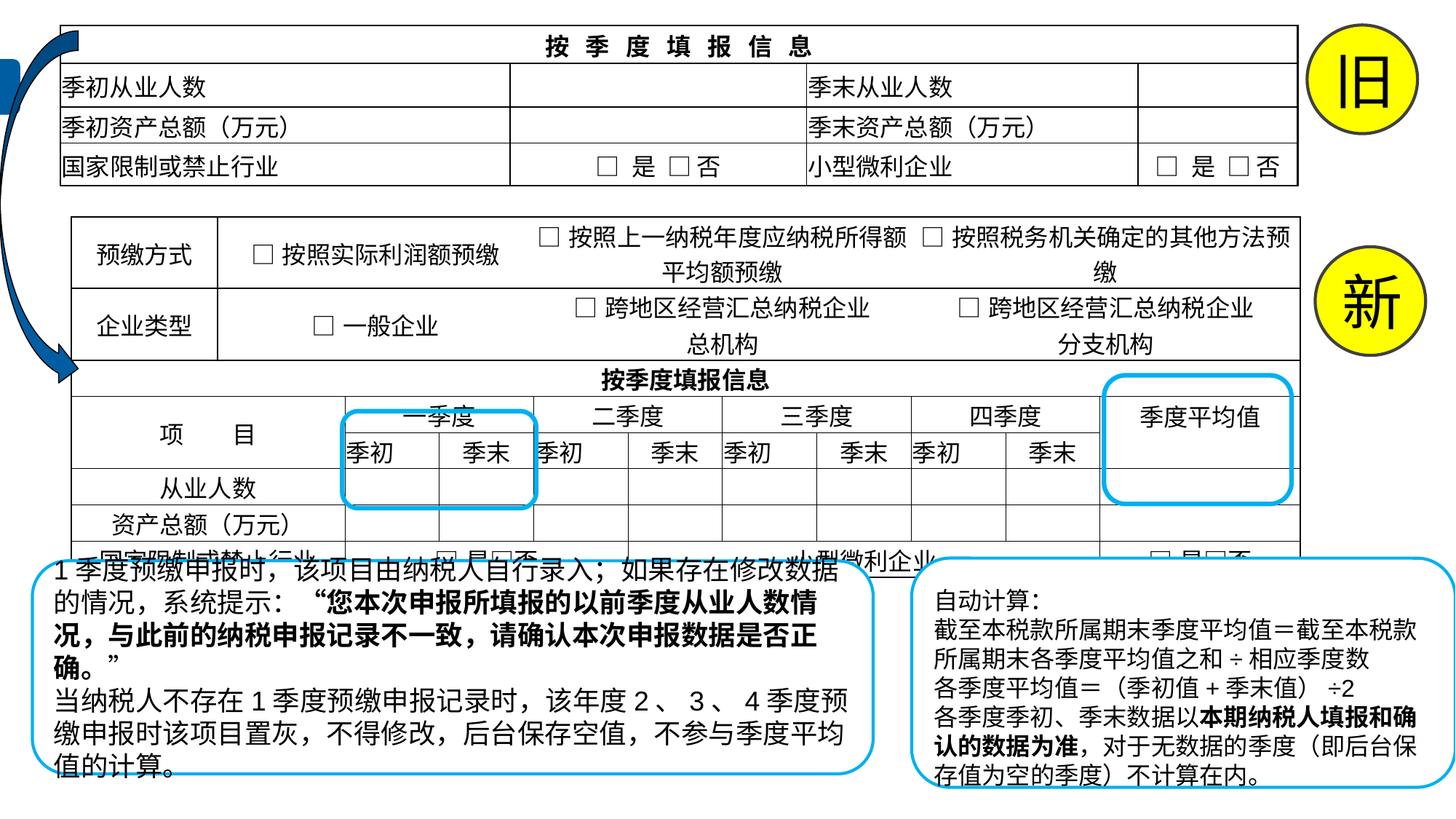

旧
| 按 季 度 填 报 信 息 |  |  |  |
| --- | --- | --- | --- |
| 季初从业人数 |  | 季末从业人数 |  |
| 季初资产总额（万元） |  | 季末资产总额（万元） |  |
| 国家限制或禁止行业 | □ 是 □ 否 | 小型微利企业 | □ 是 □ 否 |

| 预缴方式 | □按照实际利润额预缴 |  |  | □按照上一纳税年度应纳税所得额平均额预缴 |  |  |  | □按照税务机关确定的其他方法预缴 |  |  |
| --- | --- | --- | --- | --- | --- | --- | --- | --- | --- | --- |
| 企业类型 | □一般企业 |  |  | □跨地区经营汇总纳税企业 |  |  |  | □跨地区经营汇总纳税企业 |  |  |
|  |  |  |  | 总机构 |  |  |  | 分支机构 |  |  |
| 按季度填报信息 |  |  |  |  |  |  |  |  |  |  |
| 项　　目 |  | 一季度 |  | 二季度 |  | 三季度 |  | 四季度 |  | 季度平均值 |
|  |  | 季初 | 季末 | 季初 | 季末 | 季初 | 季末 | 季初 | 季末 |  |
| 从业人数 |  |  |  |  |  |  |  |  |  |  |
| 资产总额（万元） |  |  |  |  |  |  |  |  |  |  |
| 国家限制或禁止行业 |  | □是□否 |  |  | 小型微利企业 |  |  |  |  | □是□否 |
新

自动计算：
截至本税款所属期末季度平均值＝截至本税款所属期末各季度平均值之和÷相应季度数
各季度平均值＝（季初值+季末值）÷2
各季度季初、季末数据以本期纳税人填报和确认的数据为准，对于无数据的季度（即后台保存值为空的季度）不计算在内。
1季度预缴申报时，该项目由纳税人自行录入；如果存在修改数据的情况，系统提示：“您本次申报所填报的以前季度从业人数情况，与此前的纳税申报记录不一致，请确认本次申报数据是否正确。”
当纳税人不存在1季度预缴申报记录时，该年度2、3、4季度预缴申报时该项目置灰，不得修改，后台保存空值，不参与季度平均值的计算。